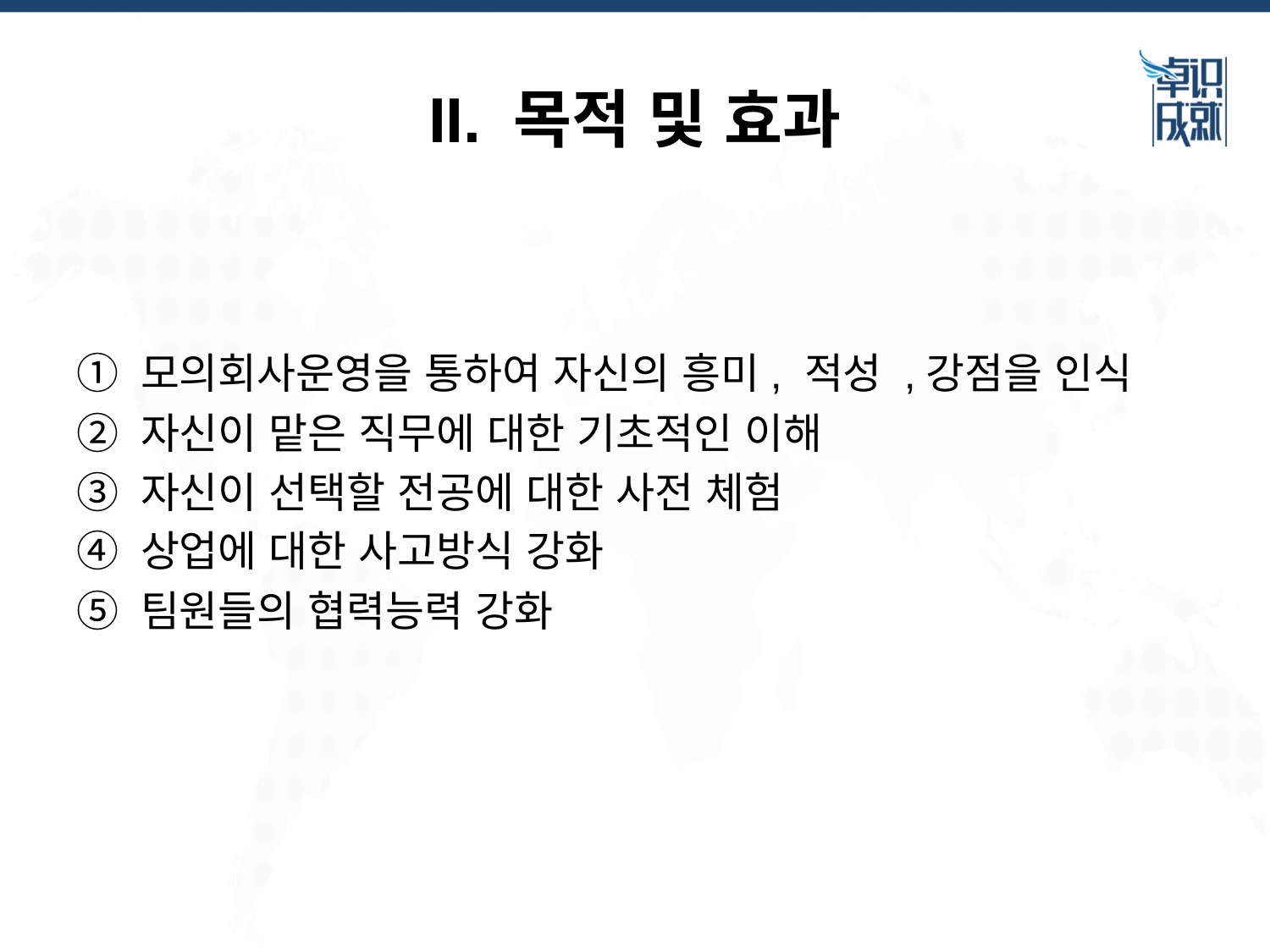

# II. 목적 및 효과

① 모의회사운영을 통하여 자신의 흥미, 적성 ,강점을 인식
② 자신이 맡은 직무에 대한 기초적인 이해
③ 자신이 선택할 전공에 대한 사전 체험
④ 상업에 대한 사고방식 강화
⑤ 팀원들의 협력능력 강화